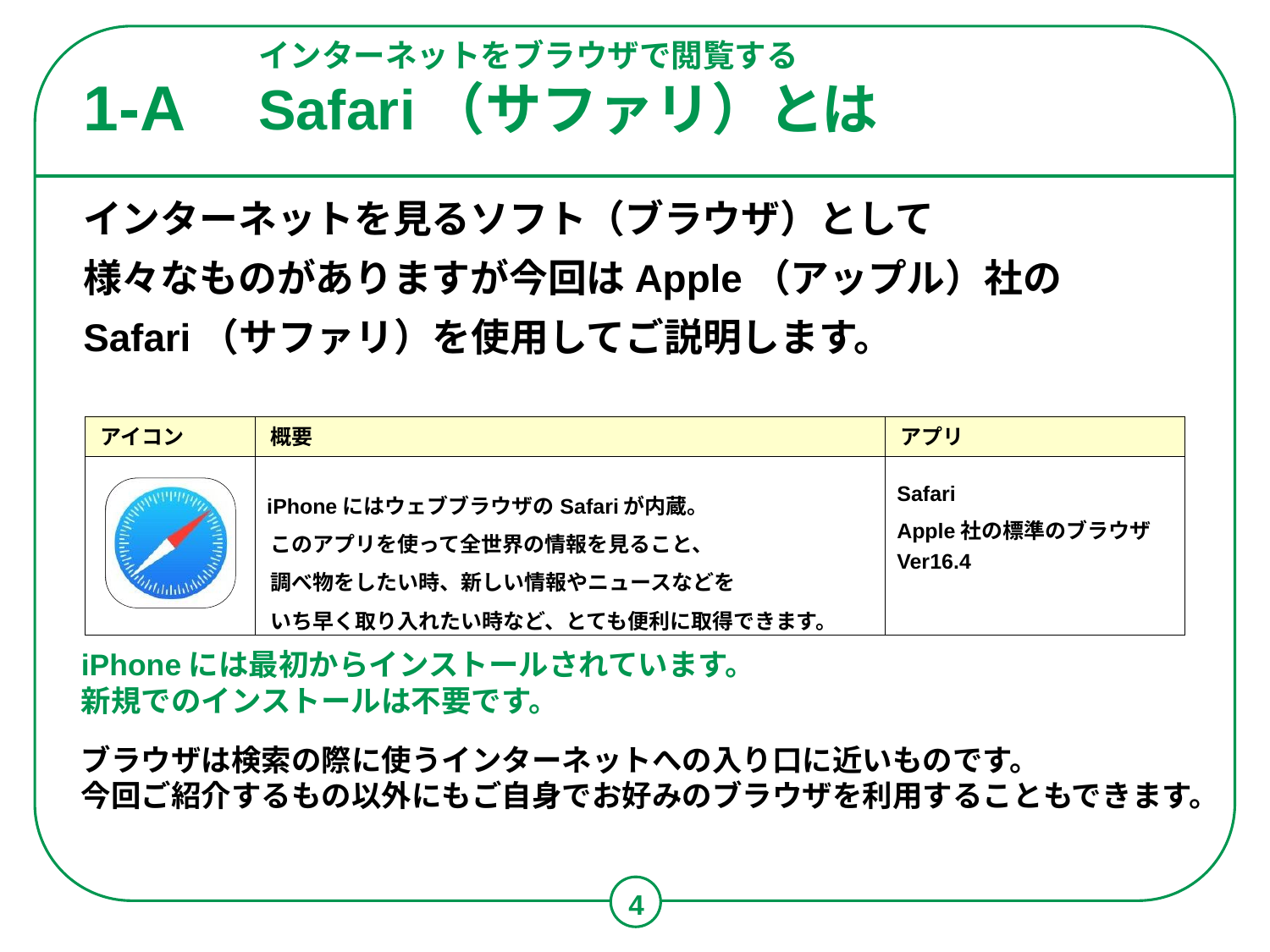

# インターネットをブラウザで閲覧する Safari（サファリ）とは
1-A
インターネットを見るソフト（ブラウザ）として
様々なものがありますが今回はApple（アップル）社の
Safari（サファリ）を使用してご説明します。

| アイコン | 概要 | アプリ |
| --- | --- | --- |
|  | iPhoneにはウェブブラウザのSafariが内蔵。 このアプリを使って全世界の情報を見ること、 調べ物をしたい時、新しい情報やニュースなどを いち早く取り入れたい時など、とても便利に取得できます。 | Safari Apple社の標準のブラウザ Ver16.4 |

iPhoneには最初からインストールされています。
新規でのインストールは不要です。

ブラウザは検索の際に使うインターネットへの入り口に近いものです。
今回ご紹介するもの以外にもご自身でお好みのブラウザを利用することもできます。